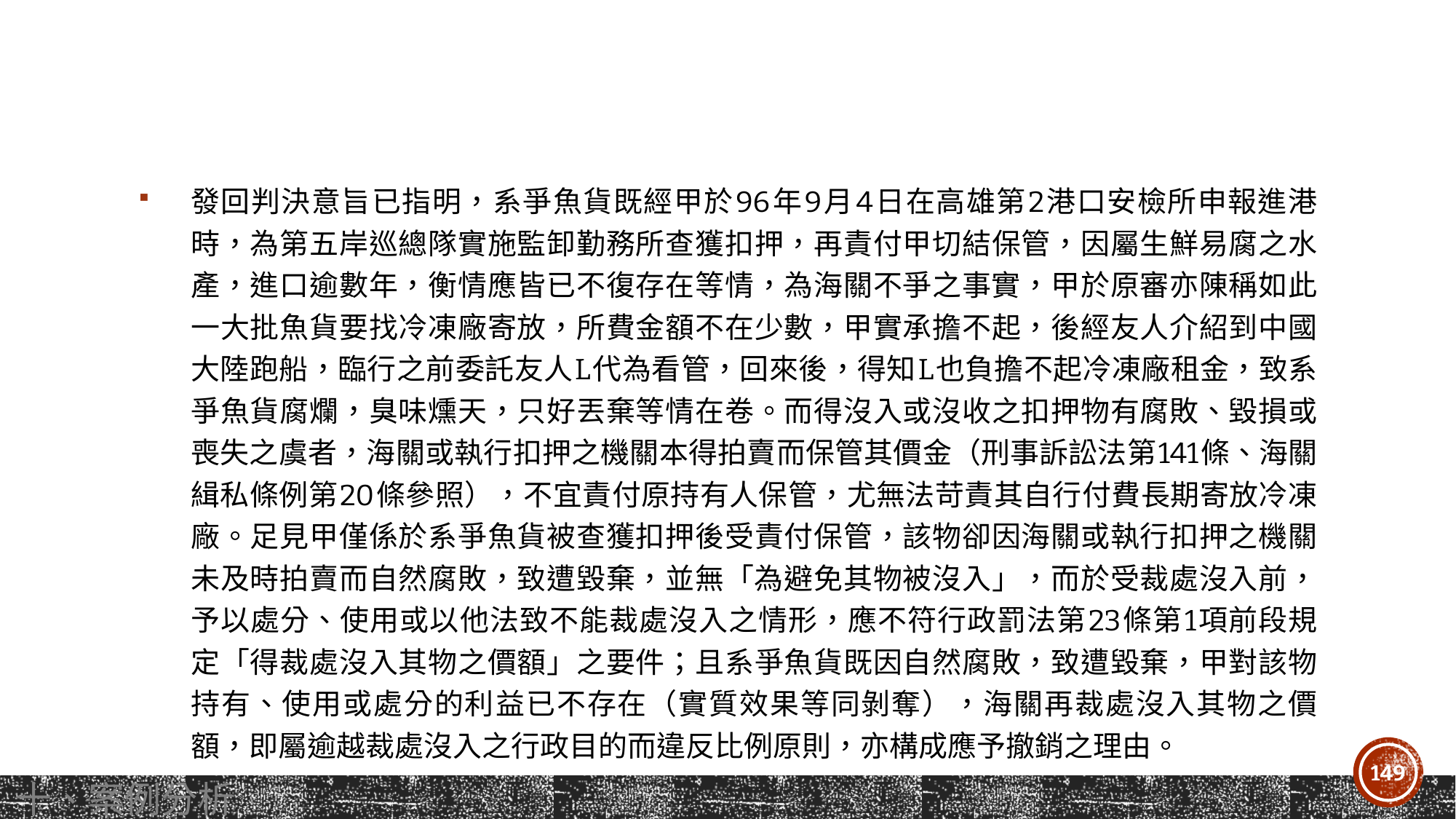

#
發回判決意旨已指明，系爭魚貨既經甲於96年9月4日在高雄第2港口安檢所申報進港時，為第五岸巡總隊實施監卸勤務所查獲扣押，再責付甲切結保管，因屬生鮮易腐之水產，進口逾數年，衡情應皆已不復存在等情，為海關不爭之事實，甲於原審亦陳稱如此一大批魚貨要找冷凍廠寄放，所費金額不在少數，甲實承擔不起，後經友人介紹到中國大陸跑船，臨行之前委託友人L代為看管，回來後，得知L也負擔不起冷凍廠租金，致系爭魚貨腐爛，臭味燻天，只好丟棄等情在卷。而得沒入或沒收之扣押物有腐敗、毀損或喪失之虞者，海關或執行扣押之機關本得拍賣而保管其價金（刑事訴訟法第141條、海關緝私條例第20條參照），不宜責付原持有人保管，尤無法苛責其自行付費長期寄放冷凍廠。足見甲僅係於系爭魚貨被查獲扣押後受責付保管，該物卻因海關或執行扣押之機關未及時拍賣而自然腐敗，致遭毀棄，並無「為避免其物被沒入」，而於受裁處沒入前，予以處分、使用或以他法致不能裁處沒入之情形，應不符行政罰法第23條第1項前段規定「得裁處沒入其物之價額」之要件；且系爭魚貨既因自然腐敗，致遭毀棄，甲對該物持有、使用或處分的利益已不存在（實質效果等同剝奪），海關再裁處沒入其物之價額，即屬逾越裁處沒入之行政目的而違反比例原則，亦構成應予撤銷之理由。

149